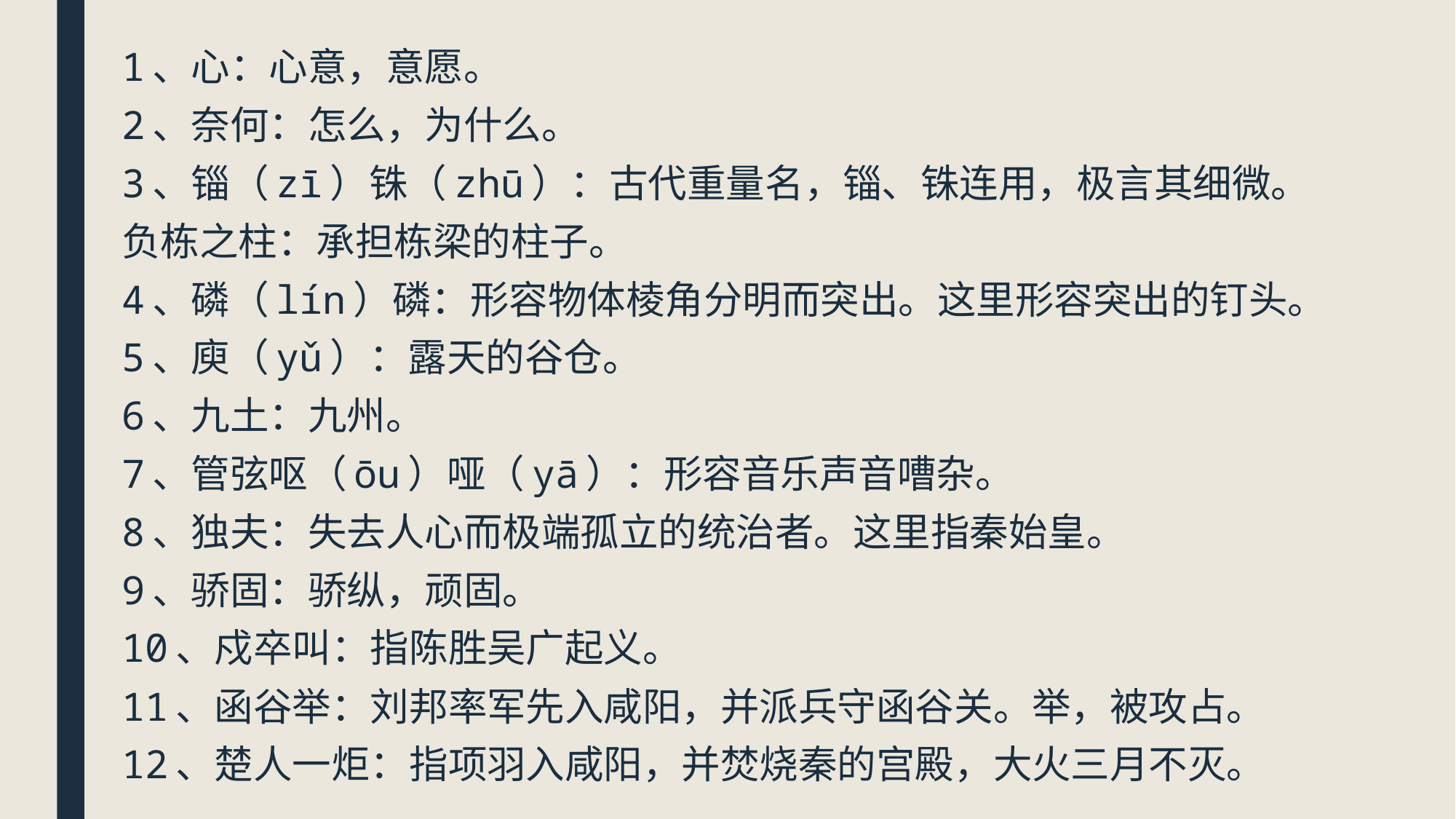

1、心：心意，意愿。
2、奈何：怎么，为什么。
3、锱（zī）铢（zhū）：古代重量名，锱、铢连用，极言其细微。
负栋之柱：承担栋梁的柱子。
4、磷（lín）磷：形容物体棱角分明而突出。这里形容突出的钉头。
5、庾（yǔ）：露天的谷仓。
6、九土：九州。
7、管弦呕（ōu）哑（yā）：形容音乐声音嘈杂。
8、独夫：失去人心而极端孤立的统治者。这里指秦始皇。
9、骄固：骄纵，顽固。
10、戍卒叫：指陈胜吴广起义。
11、函谷举：刘邦率军先入咸阳，并派兵守函谷关。举，被攻占。
12、楚人一炬：指项羽入咸阳，并焚烧秦的宫殿，大火三月不灭。